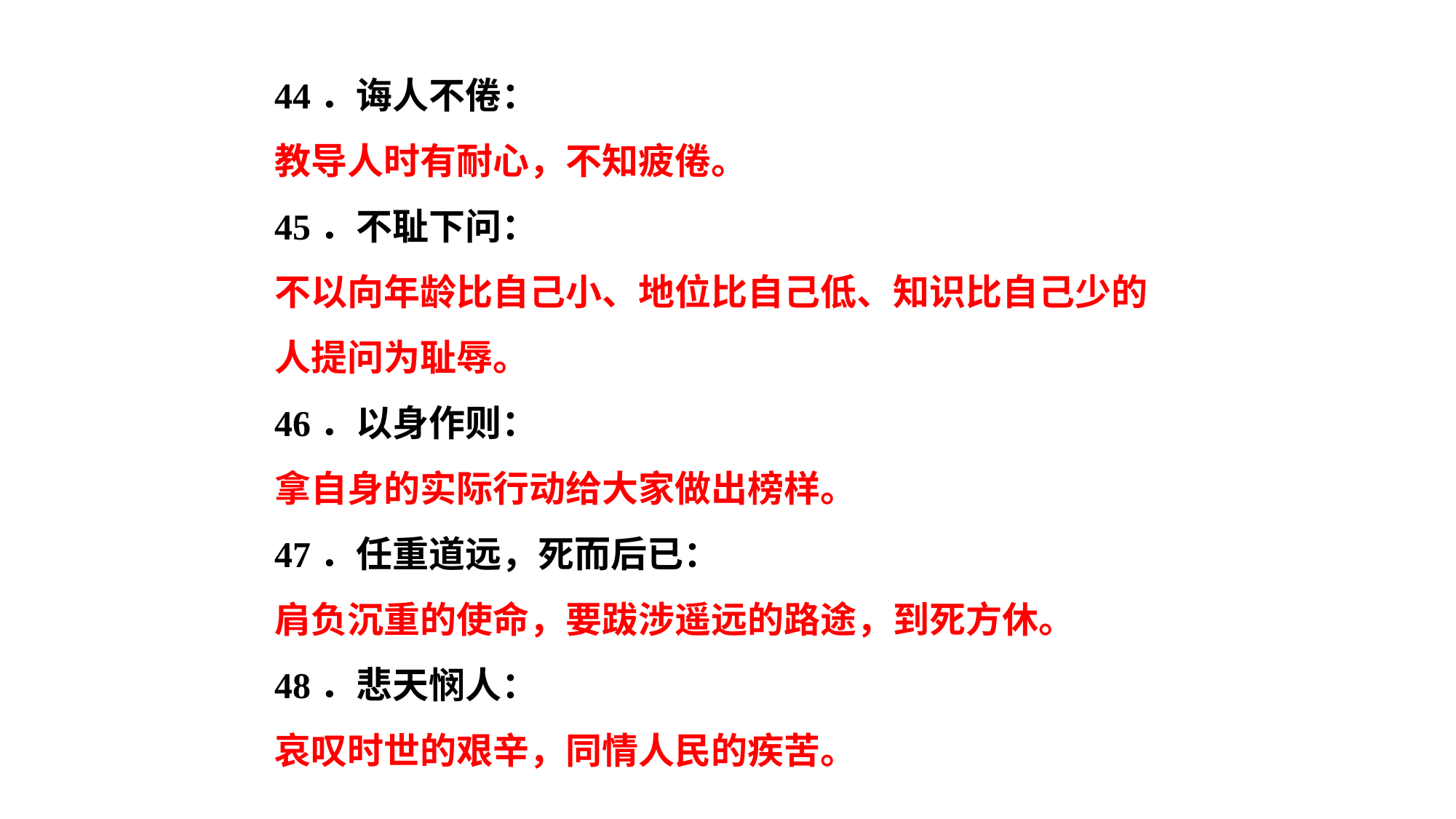

44．诲人不倦：
教导人时有耐心，不知疲倦。
45．不耻下问：
不以向年龄比自己小、地位比自己低、知识比自己少的人提问为耻辱。
46．以身作则：
拿自身的实际行动给大家做出榜样。
47．任重道远，死而后已：
肩负沉重的使命，要跋涉遥远的路途，到死方休。
48．悲天悯人：
哀叹时世的艰辛，同情人民的疾苦。